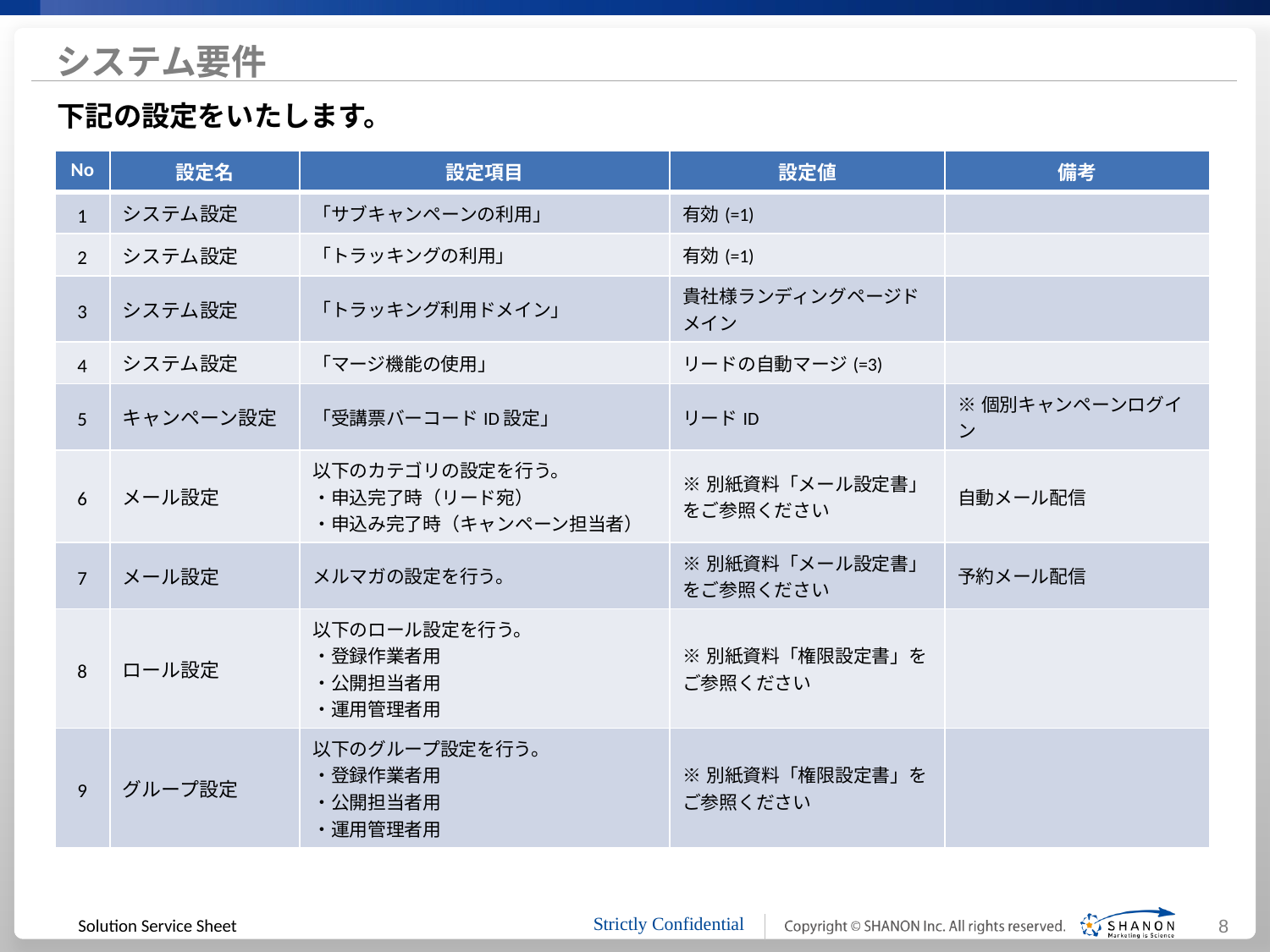

# システム要件
下記の設定をいたします。
| No | 設定名 | 設定項目 | 設定値 | 備考 |
| --- | --- | --- | --- | --- |
| 1 | システム設定 | 「サブキャンペーンの利用」 | 有効(=1) |  |
| 2 | システム設定 | 「トラッキングの利用」 | 有効(=1) |  |
| 3 | システム設定 | 「トラッキング利用ドメイン」 | 貴社様ランディングページドメイン |  |
| 4 | システム設定 | 「マージ機能の使用」 | リードの自動マージ(=3) |  |
| 5 | キャンペーン設定 | 「受講票バーコードID設定」 | リードID | ※個別キャンペーンログイン |
| 6 | メール設定 | 以下のカテゴリの設定を行う。 ・申込完了時（リード宛） ・申込み完了時（キャンペーン担当者） | ※別紙資料「メール設定書」をご参照ください | 自動メール配信 |
| 7 | メール設定 | メルマガの設定を行う。 | ※別紙資料「メール設定書」をご参照ください | 予約メール配信 |
| 8 | ロール設定 | 以下のロール設定を行う。 ・登録作業者用 ・公開担当者用 ・運用管理者用 | ※別紙資料「権限設定書」をご参照ください |  |
| 9 | グループ設定 | 以下のグループ設定を行う。 ・登録作業者用 ・公開担当者用 ・運用管理者用 | ※別紙資料「権限設定書」をご参照ください |  |
8